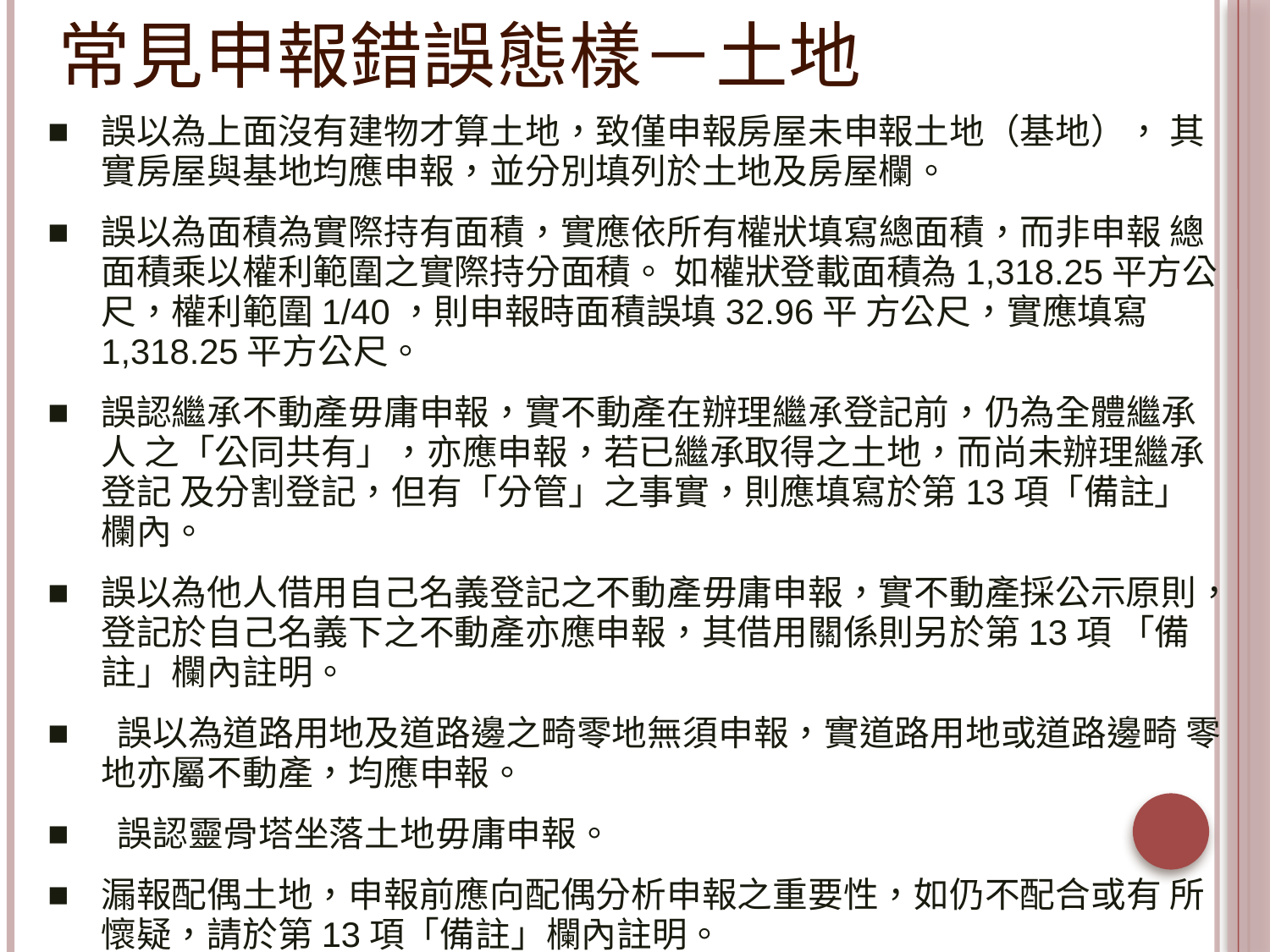

# 常見申報錯誤態樣－土地
誤以為上面沒有建物才算土地，致僅申報房屋未申報土地（基地）， 其實房屋與基地均應申報，並分別填列於土地及房屋欄。
誤以為面積為實際持有面積，實應依所有權狀填寫總面積，而非申報 總面積乘以權利範圍之實際持分面積。 如權狀登載面積為1,318.25平方公尺，權利範圍1/40，則申報時面積誤填32.96平 方公尺，實應填寫1,318.25平方公尺。
誤認繼承不動產毋庸申報，實不動產在辦理繼承登記前，仍為全體繼承人 之「公同共有」，亦應申報，若已繼承取得之土地，而尚未辦理繼承登記 及分割登記，但有「分管」之事實，則應填寫於第13項「備註」欄內。
誤以為他人借用自己名義登記之不動產毋庸申報，實不動產採公示原則，登記於自己名義下之不動產亦應申報，其借用關係則另於第13項 「備註」欄內註明。
 誤以為道路用地及道路邊之畸零地無須申報，實道路用地或道路邊畸 零地亦屬不動產，均應申報。
 誤認靈骨塔坐落土地毋庸申報。
漏報配偶土地，申報前應向配偶分析申報之重要性，如仍不配合或有 所懷疑，請於第13項「備註」欄內註明。